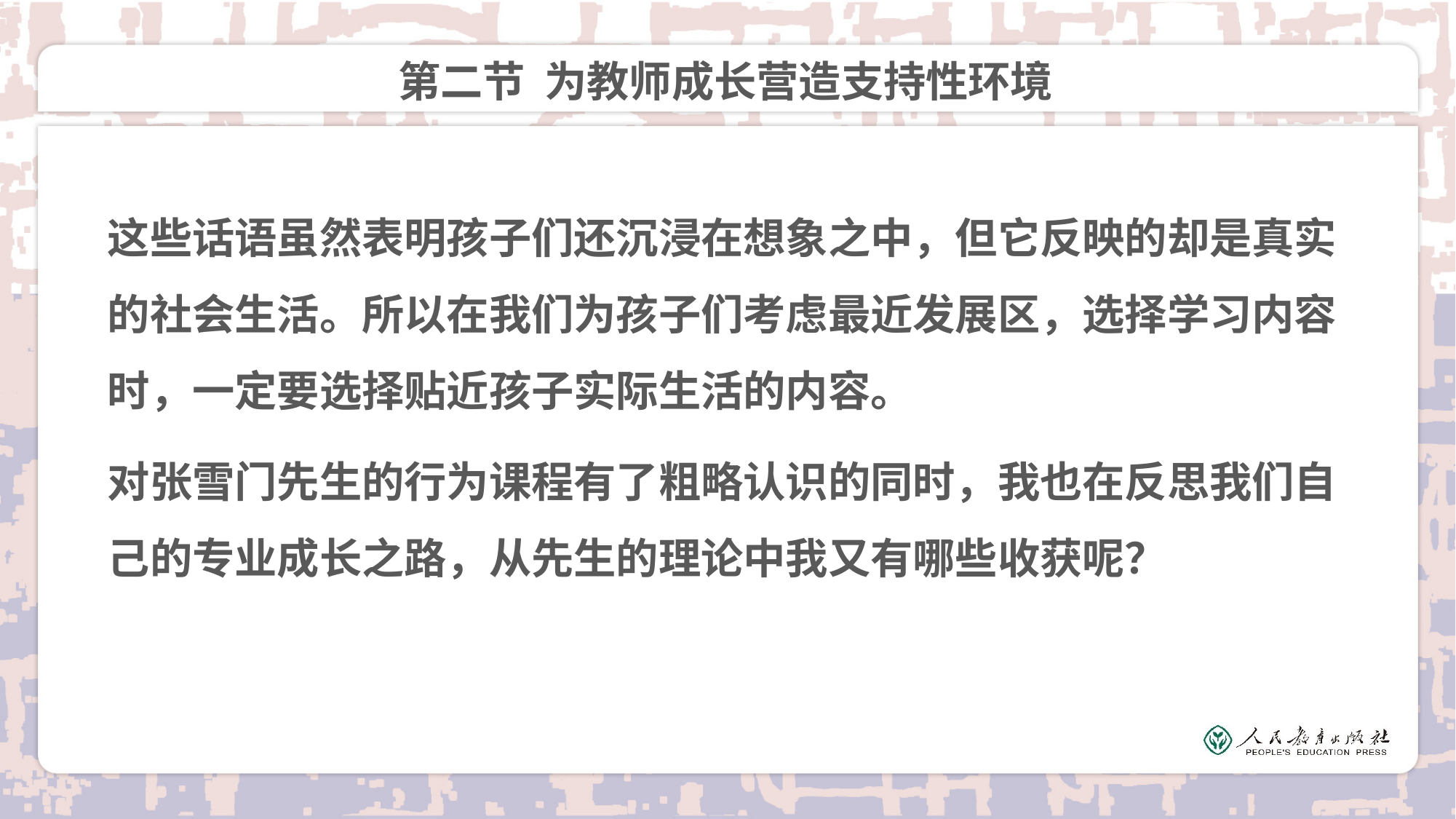

# 第二节  为教师成长营造支持性环境
这些话语虽然表明孩子们还沉浸在想象之中，但它反映的却是真实的社会生活。所以在我们为孩子们考虑最近发展区，选择学习内容时，一定要选择贴近孩子实际生活的内容。
对张雪门先生的行为课程有了粗略认识的同时，我也在反思我们自己的专业成长之路，从先生的理论中我又有哪些收获呢？